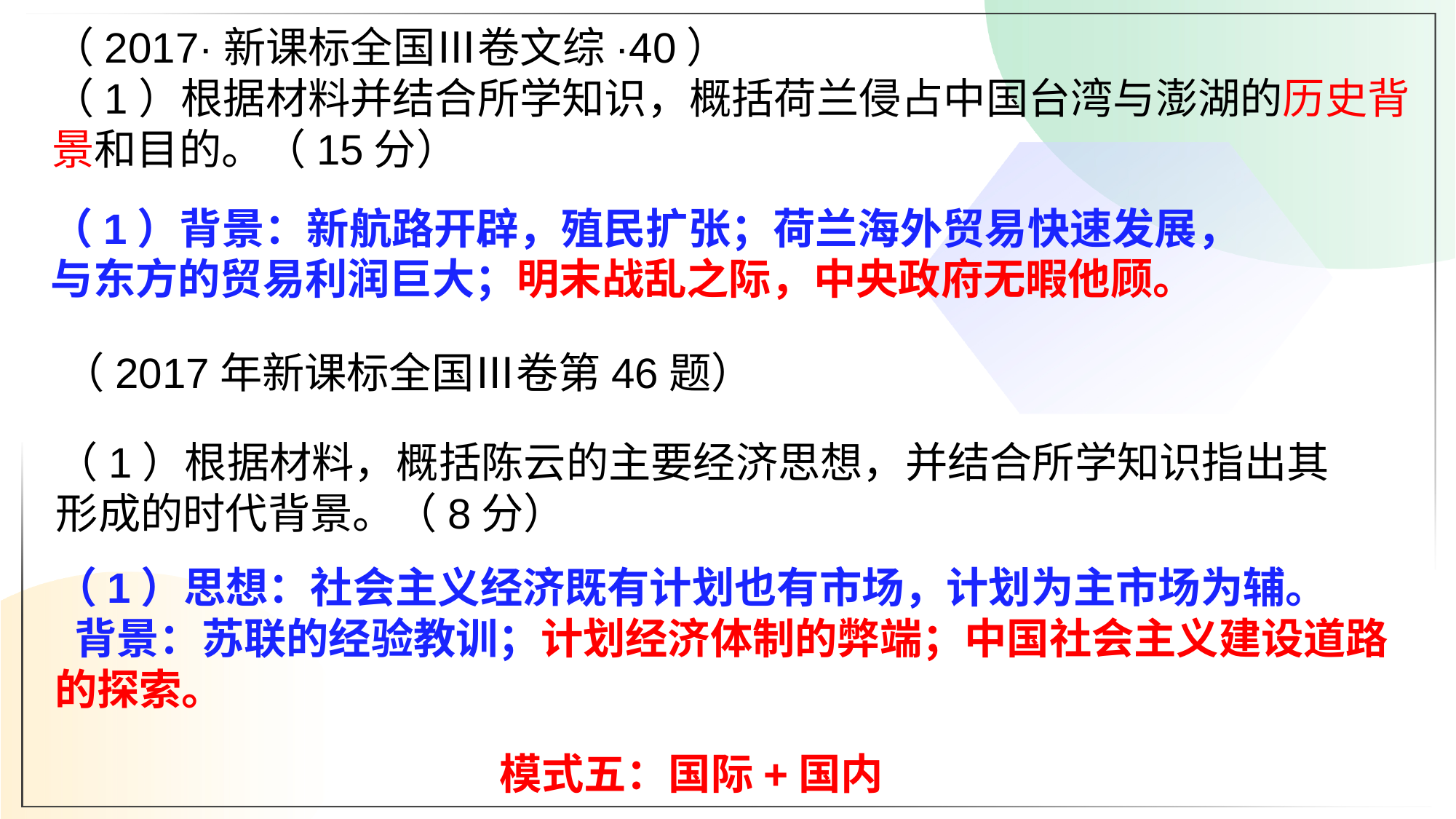

（2017·新课标全国Ⅲ卷文综·40）
（1）根据材料并结合所学知识，概括荷兰侵占中国台湾与澎湖的历史背景和目的。（15分）
（1）背景：新航路开辟，殖民扩张；荷兰海外贸易快速发展，与东方的贸易利润巨大；明末战乱之际，中央政府无暇他顾。
（2017年新课标全国Ⅲ卷第46题）
（1）根据材料，概括陈云的主要经济思想，并结合所学知识指出其形成的时代背景。（8分）
（1）思想：社会主义经济既有计划也有市场，计划为主市场为辅。
 背景：苏联的经验教训；计划经济体制的弊端；中国社会主义建设道路的探索。
模式五：国际+国内